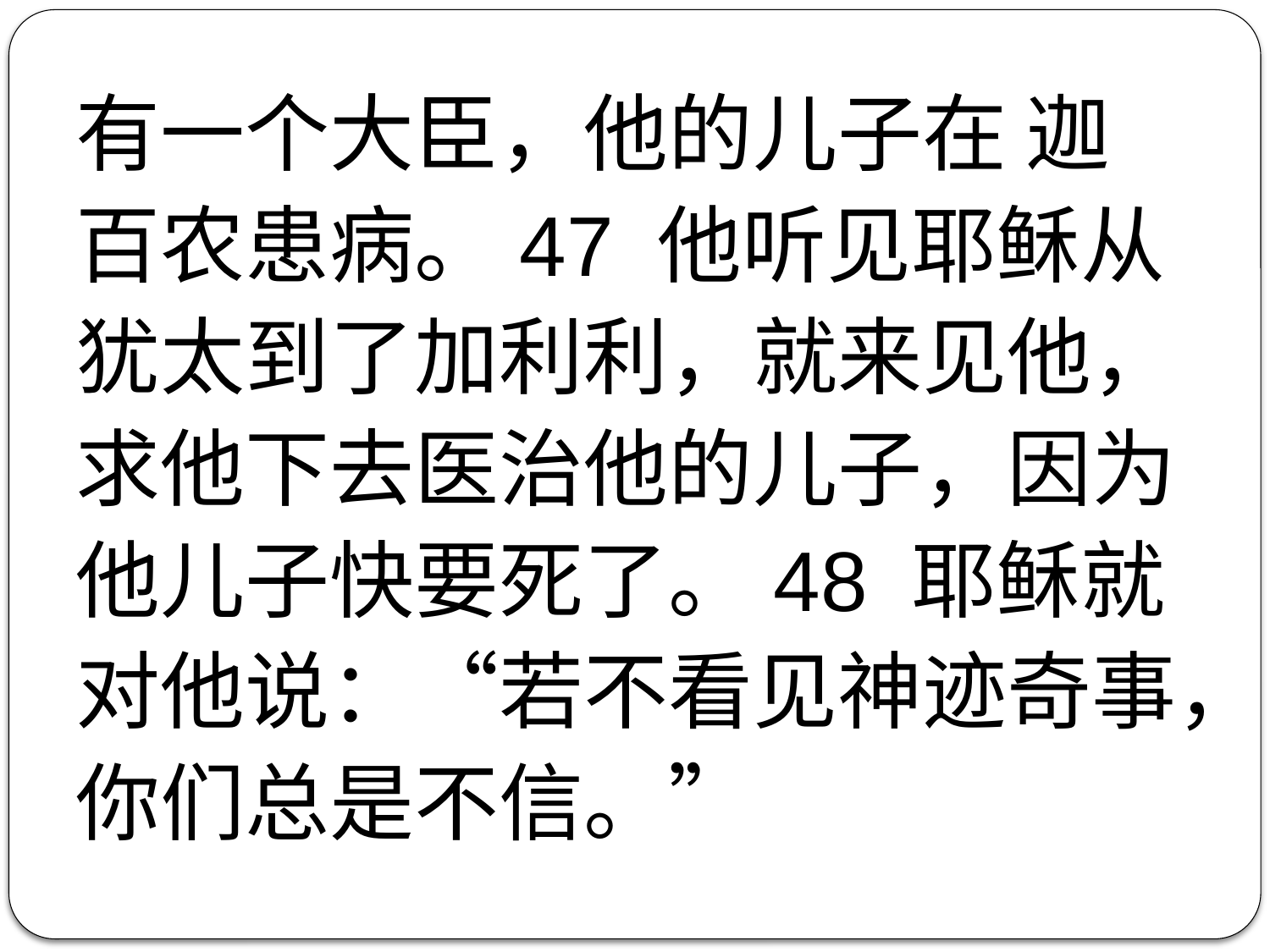

有一个大臣，他的儿子在 迦百农患病。47 他听见耶稣从犹太到了加利利，就来见他，求他下去医治他的儿子，因为他儿子快要死了。48 耶稣就对他说：“若不看见神迹奇事，你们总是不信。”